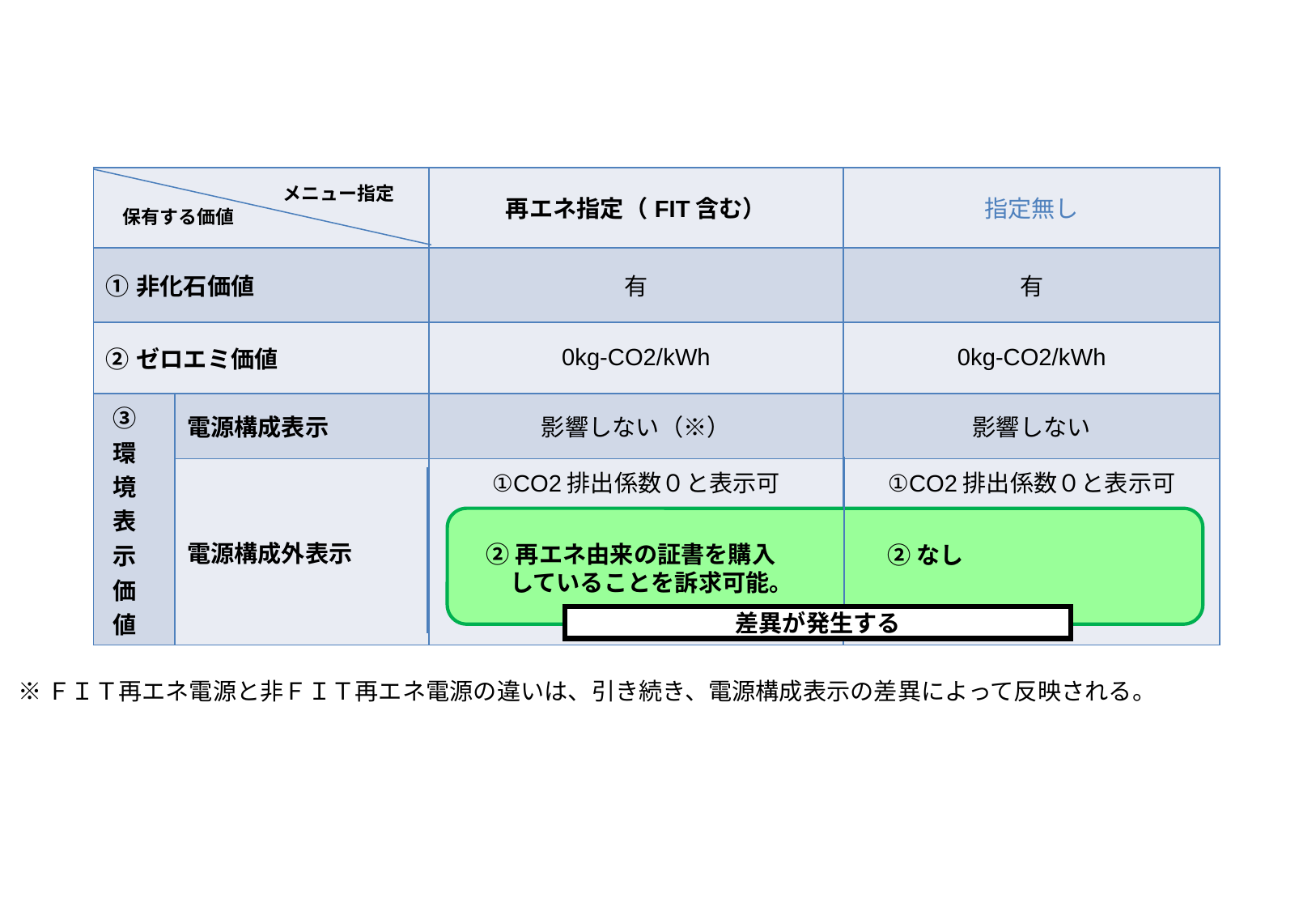

|  |  | 再エネ指定（FIT含む） | 指定無し |
| --- | --- | --- | --- |
| ①非化石価値 |  | 有 | 有 |
| ②ゼロエミ価値 |  | 0kg-CO2/kWh | 0kg-CO2/kWh |
| ③環境表示価値 | 電源構成表示 | 影響しない（※） | 影響しない |
|  | 電源構成外表示 | ①CO2排出係数０と表示可 | ①CO2排出係数０と表示可 |
メニュー指定
保有する価値

②再エネ由来の証書を購入
　していることを訴求可能。
②なし
差異が発生する
※ＦＩＴ再エネ電源と非ＦＩＴ再エネ電源の違いは、引き続き、電源構成表示の差異によって反映される。